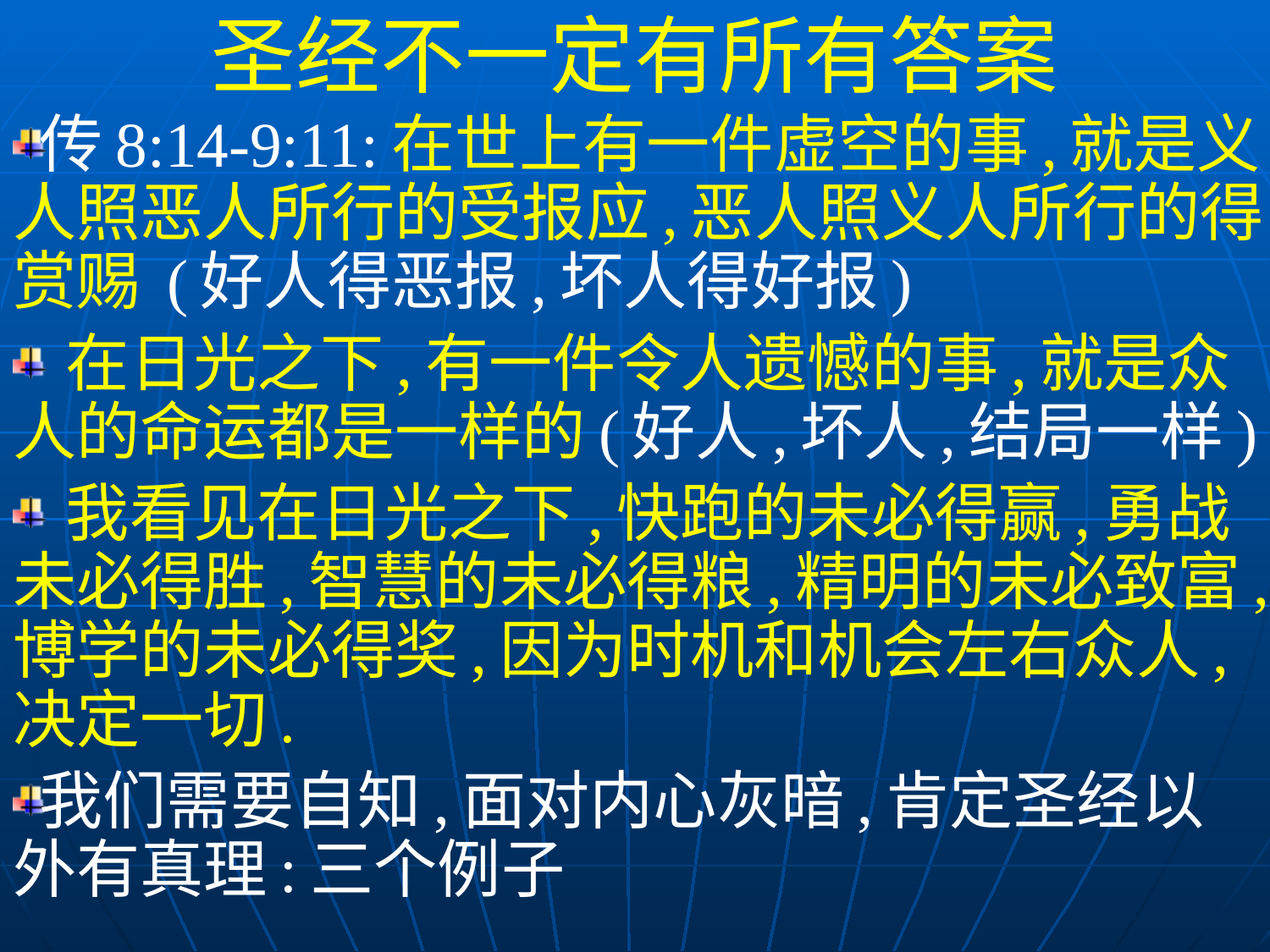

圣经不一定有所有答案
传8:14-9:11:在世上有一件虚空的事,就是义人照恶人所行的受报应,恶人照义人所行的得赏赐 (好人得恶报,坏人得好报)
 在日光之下,有一件令人遗憾的事,就是众人的命运都是一样的(好人,坏人,结局一样)
 我看见在日光之下,快跑的未必得赢,勇战未必得胜,智慧的未必得粮,精明的未必致富,博学的未必得奖,因为时机和机会左右众人,决定一切.
我们需要自知,面对内心灰暗,肯定圣经以外有真理:三个例子